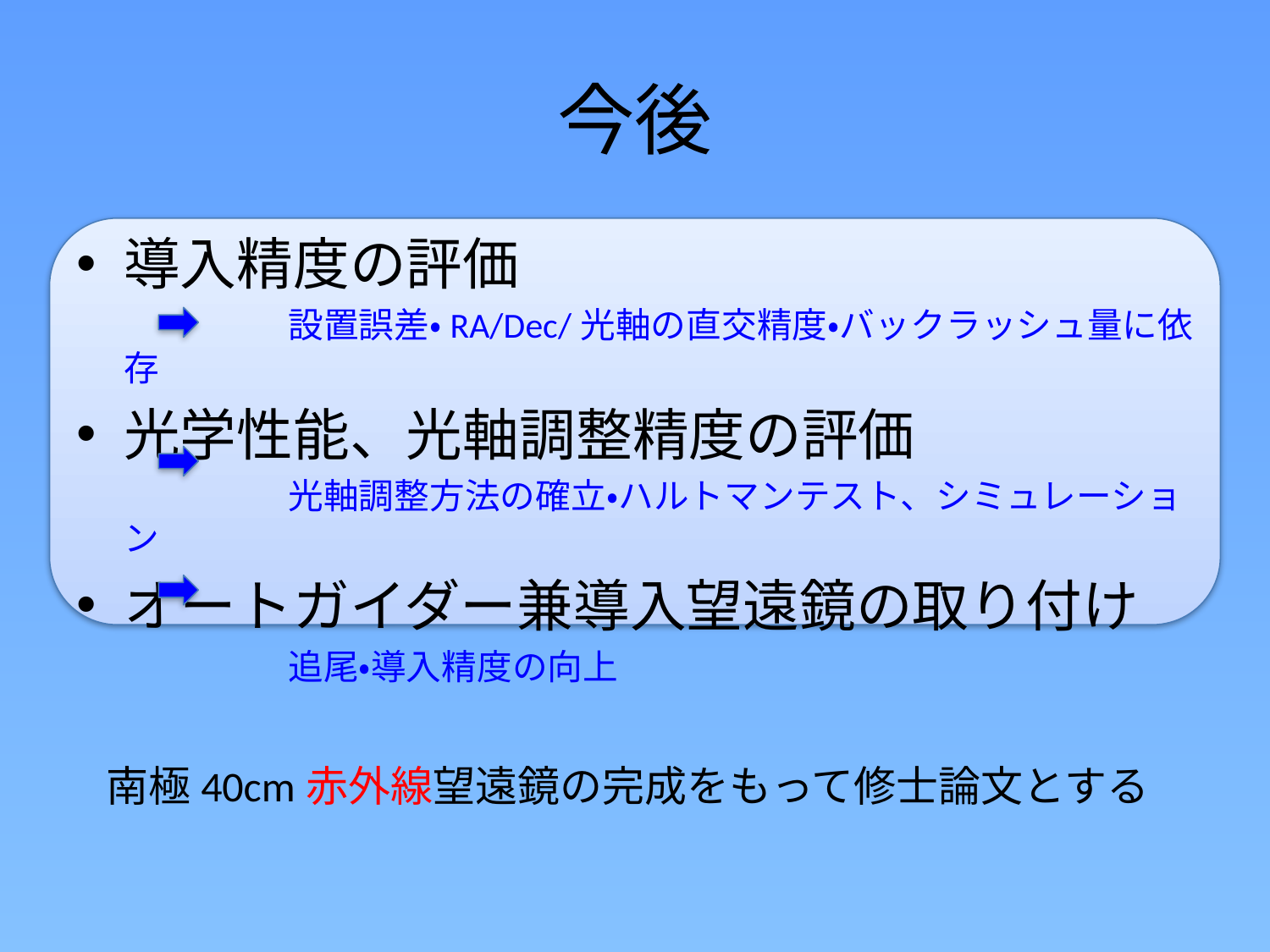

# 今後

導入精度の評価
　　　　　　設置誤差・RA/Dec/光軸の直交精度・バックラッシュ量に依存
光学性能、光軸調整精度の評価
　　　　　　光軸調整方法の確立・ハルトマンテスト、シミュレーション
オートガイダー兼導入望遠鏡の取り付け
　　　　　　追尾・導入精度の向上

南極40cm赤外線望遠鏡の完成をもって修士論文とする